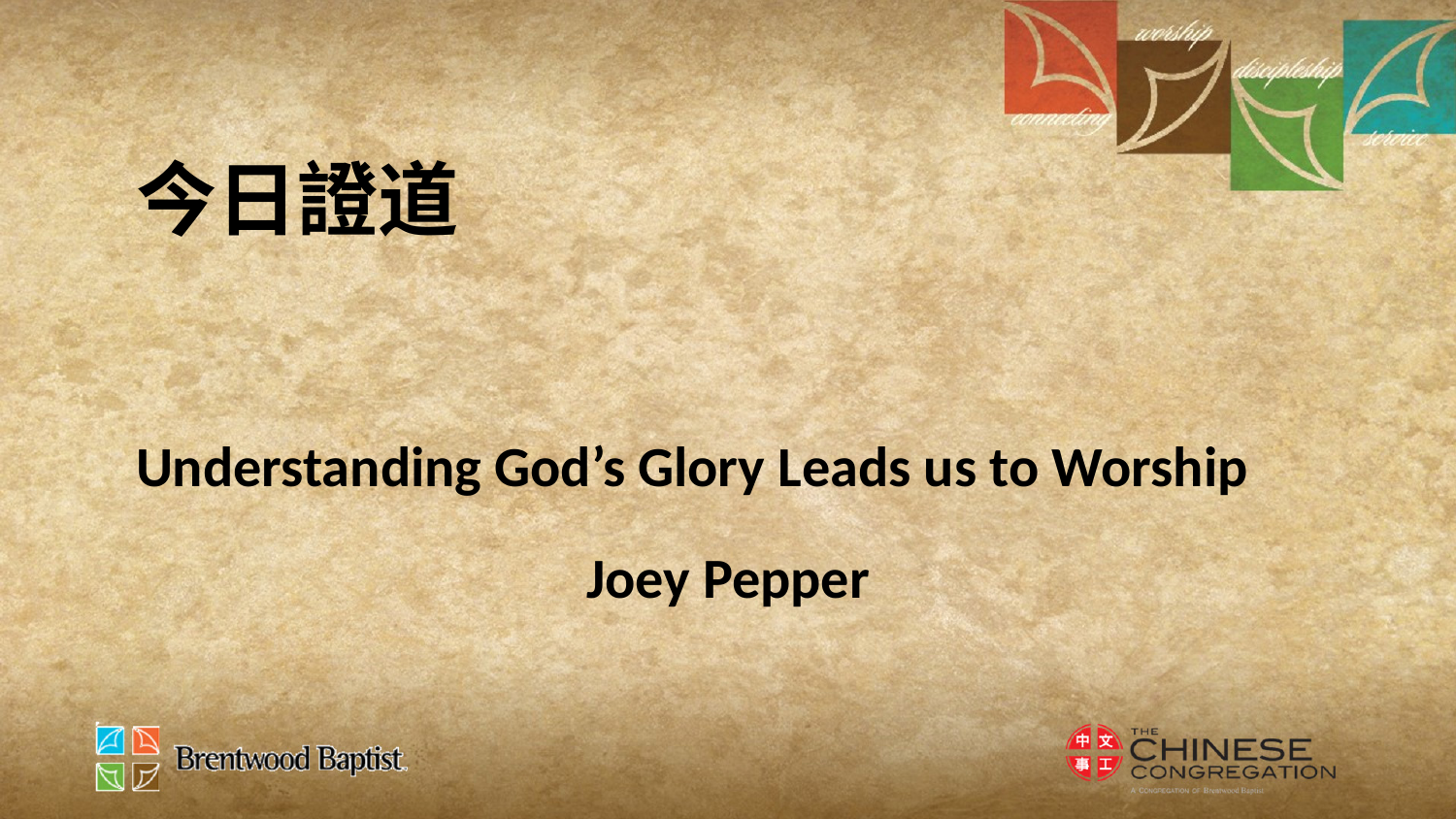

今日證道

Understanding God’s Glory Leads us to Worship

Joey Pepper